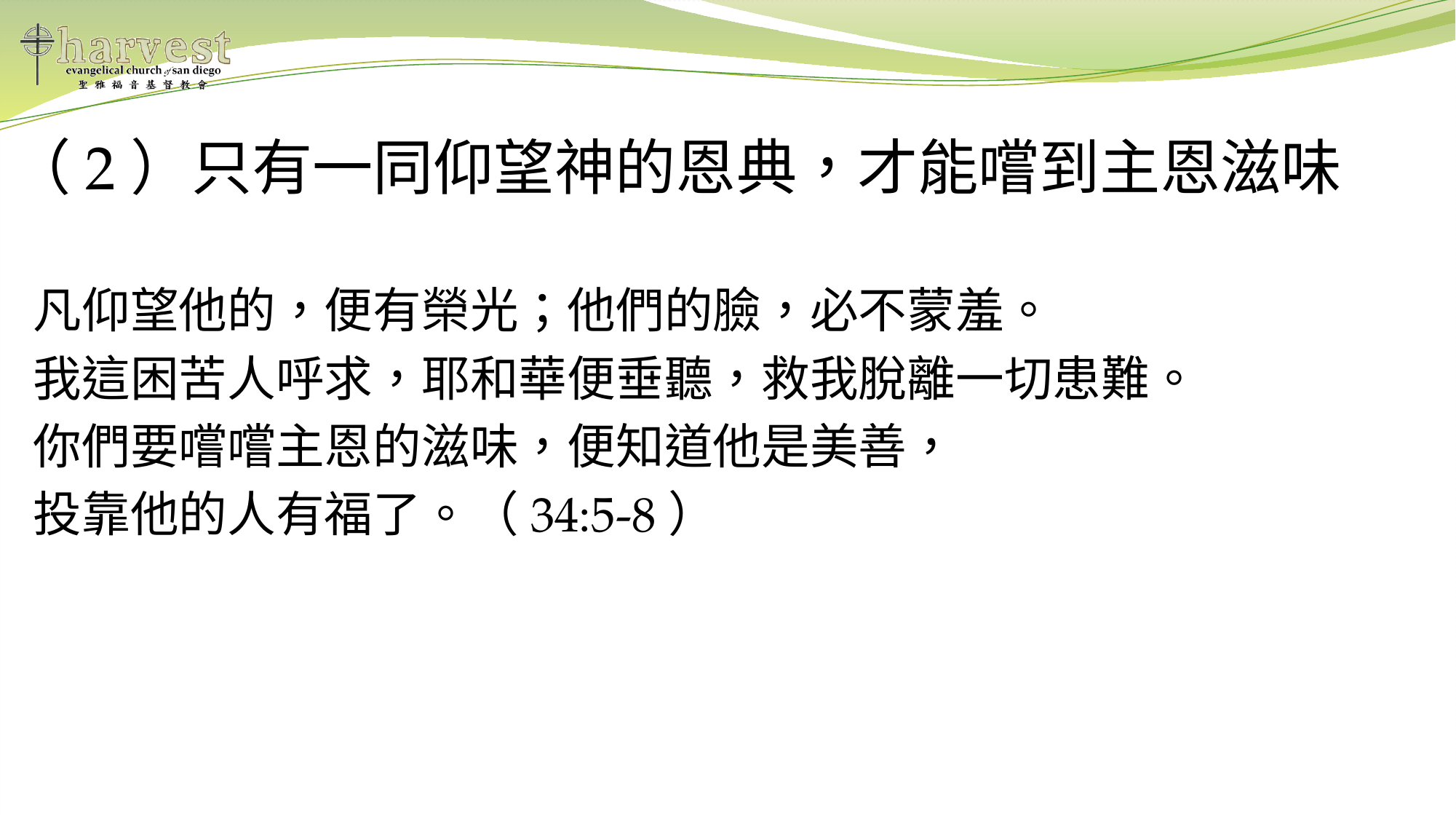

（2）只有一同仰望神的恩典，才能嚐到主恩滋味

 凡仰望他的，便有榮光；他們的臉，必不蒙羞。
 我這困苦人呼求，耶和華便垂聽，救我脫離一切患難。
 你們要嚐嚐主恩的滋味，便知道他是美善，
 投靠他的人有福了。（34:5-8）

#